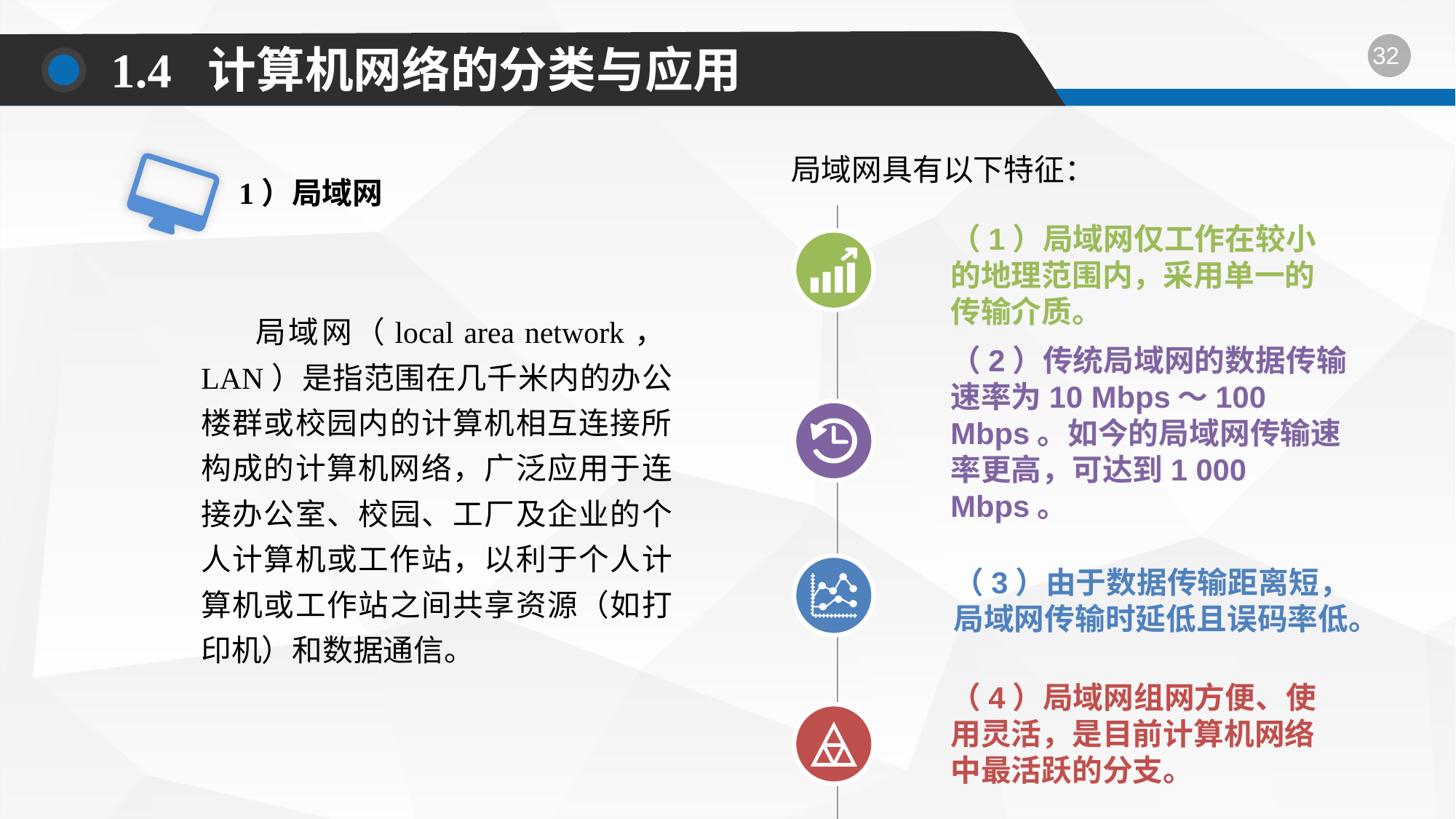

1.4  计算机网络的分类与应用
局域网具有以下特征：

1）局域网
（1）局域网仅工作在较小的地理范围内，采用单一的传输介质。

（2）传统局域网的数据传输速率为10 Mbps～100 Mbps。如今的局域网传输速率更高，可达到1 000 Mbps。

（3）由于数据传输距离短，局域网传输时延低且误码率低。
（4）局域网组网方便、使用灵活，是目前计算机网络中最活跃的分支。

局域网（local area network，LAN）是指范围在几千米内的办公楼群或校园内的计算机相互连接所构成的计算机网络，广泛应用于连接办公室、校园、工厂及企业的个人计算机或工作站，以利于个人计算机或工作站之间共享资源（如打印机）和数据通信。